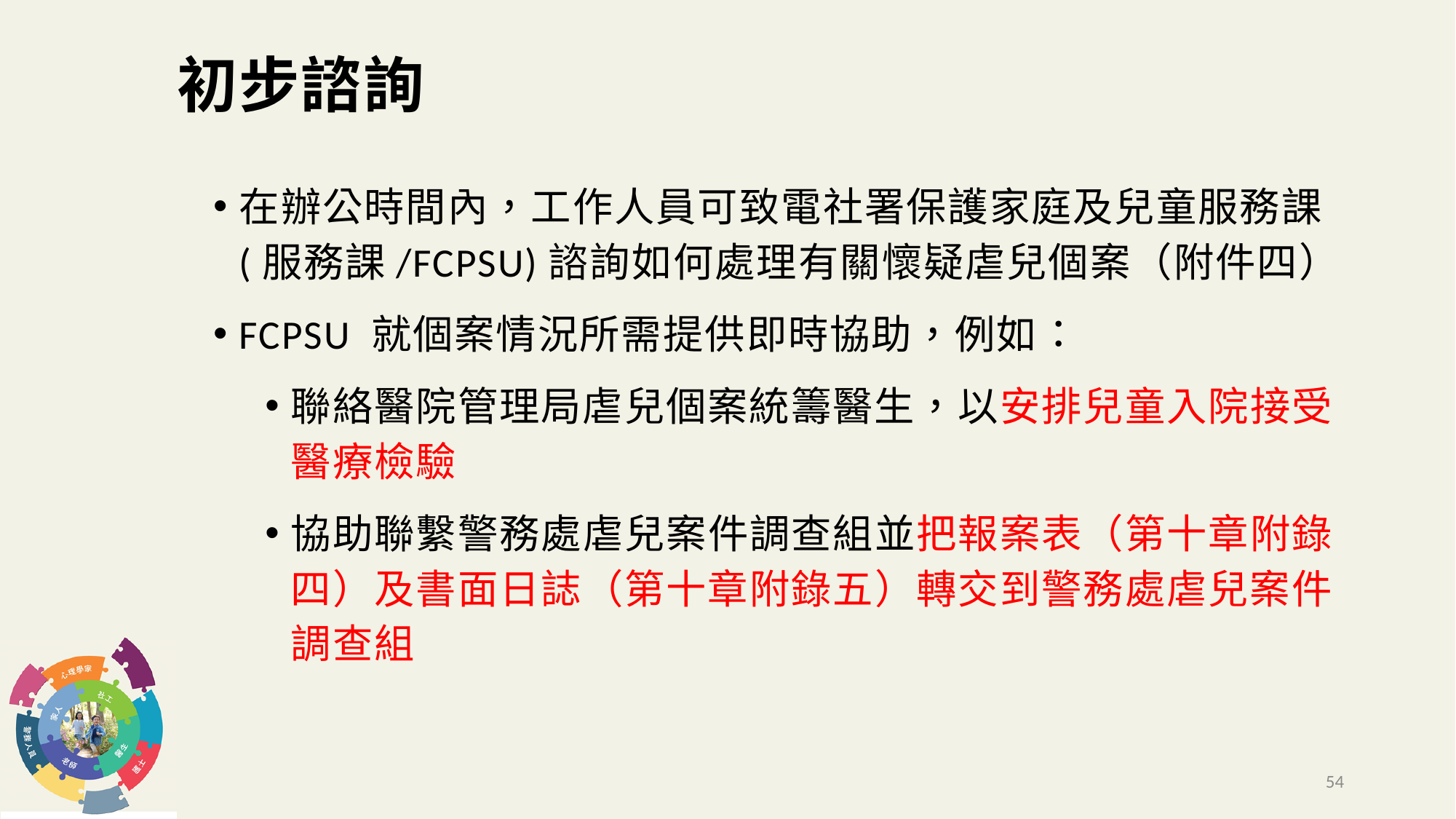

# 初步諮詢
在辦公時間內，工作人員可致電社署保護家庭及兒童服務課 (服務課/FCPSU)諮詢如何處理有關懷疑虐兒個案（附件四）
FCPSU 就個案情況所需提供即時協助，例如：
聯絡醫院管理局虐兒個案統籌醫生，以安排兒童入院接受醫療檢驗
協助聯繫警務處虐兒案件調查組並把報案表（第十章附錄四）及書面日誌（第十章附錄五）轉交到警務處虐兒案件調查組

54